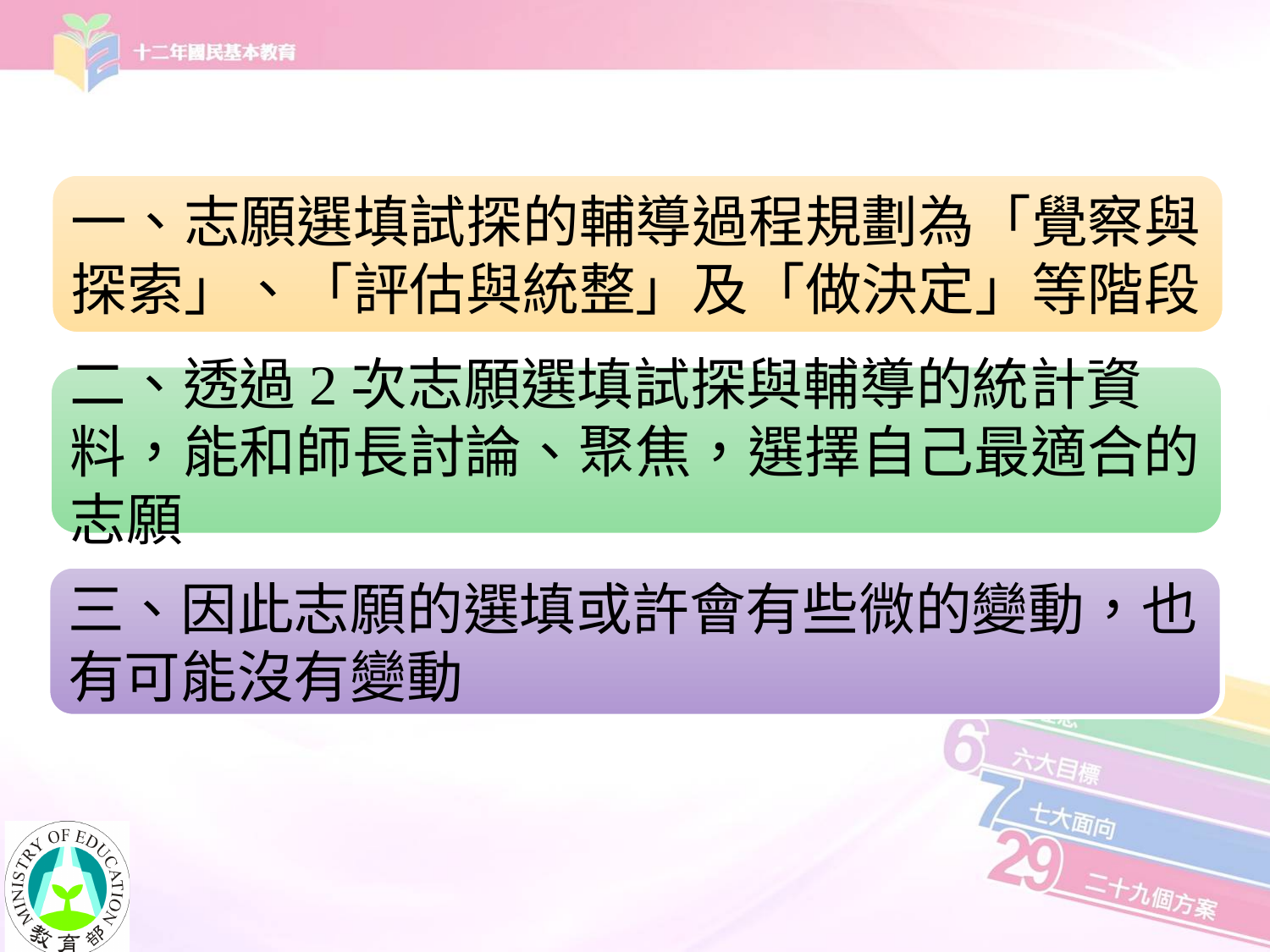

一、志願選填試探的輔導過程規劃為「覺察與探索」、「評估與統整」及「做決定」等階段
二、透過2次志願選填試探與輔導的統計資料，能和師長討論、聚焦，選擇自己最適合的志願
三、因此志願的選填或許會有些微的變動，也有可能沒有變動